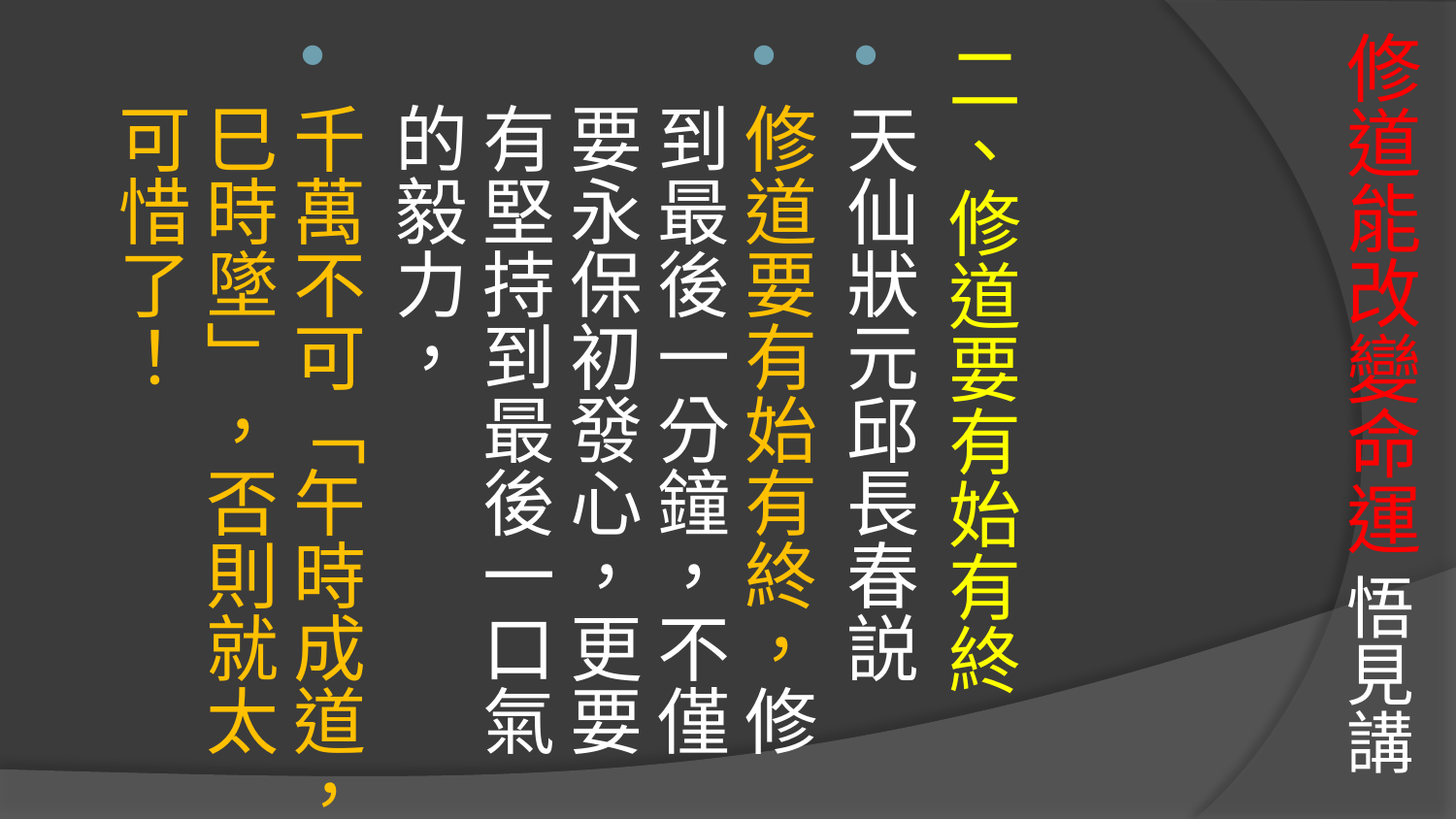

二、修道要有始有終
天仙狀元邱長春説
修道要有始有終，修到最後一分鐘，不僅要永保初發心，更要有堅持到最後一口氣的毅力，
千萬不可「午時成道，巳時墜」，否則就太可惜了！

# 修道能改變命運 悟見講